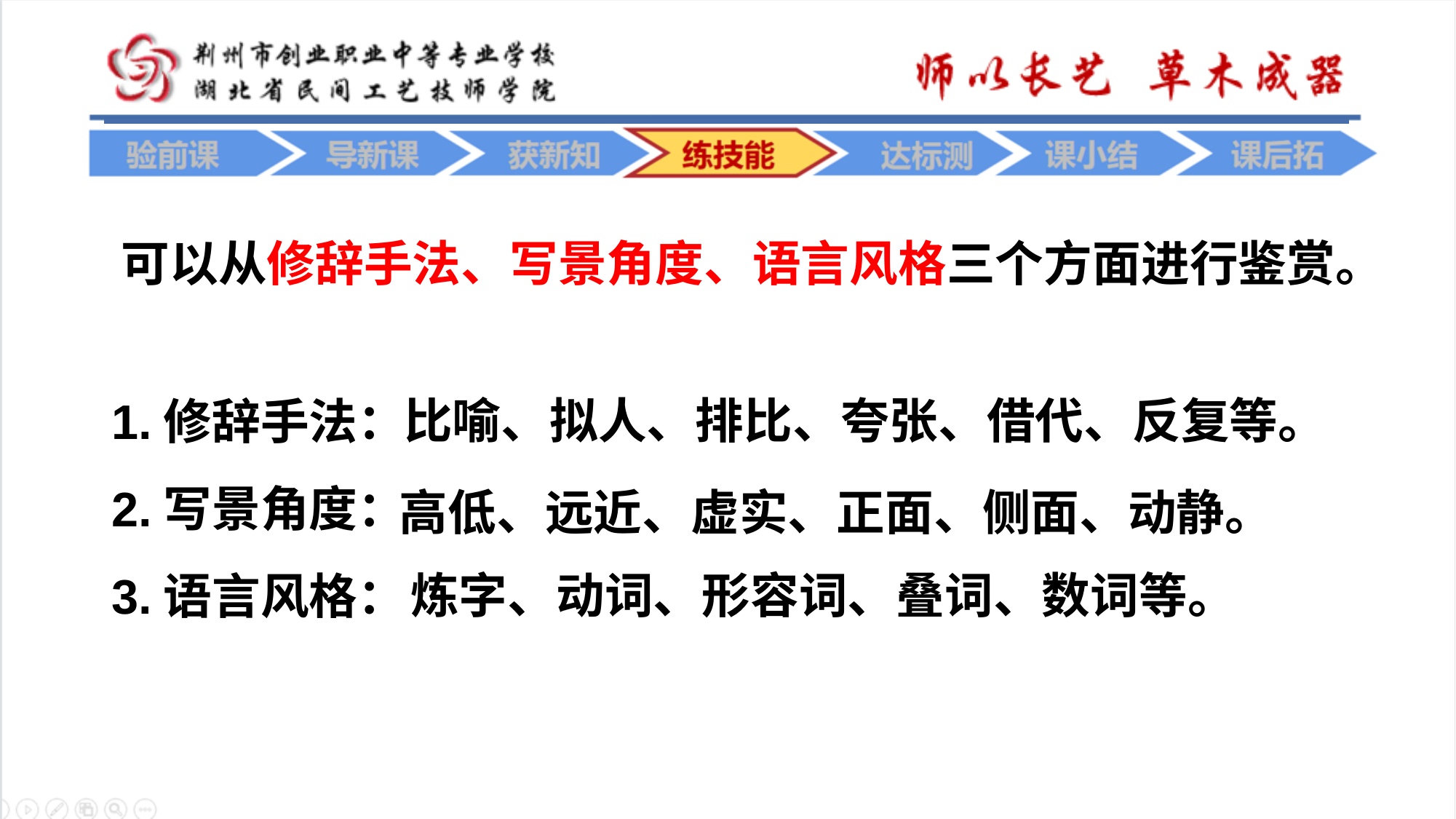

#
可以从修辞手法、写景角度、语言风格三个方面进行鉴赏。

1.修辞手法：
2.写景角度：
3.语言风格：
比喻、拟人、排比、夸张、借代、反复等。
高低、远近、虚实、正面、侧面、动静。
炼字、动词、形容词、叠词、数词等。